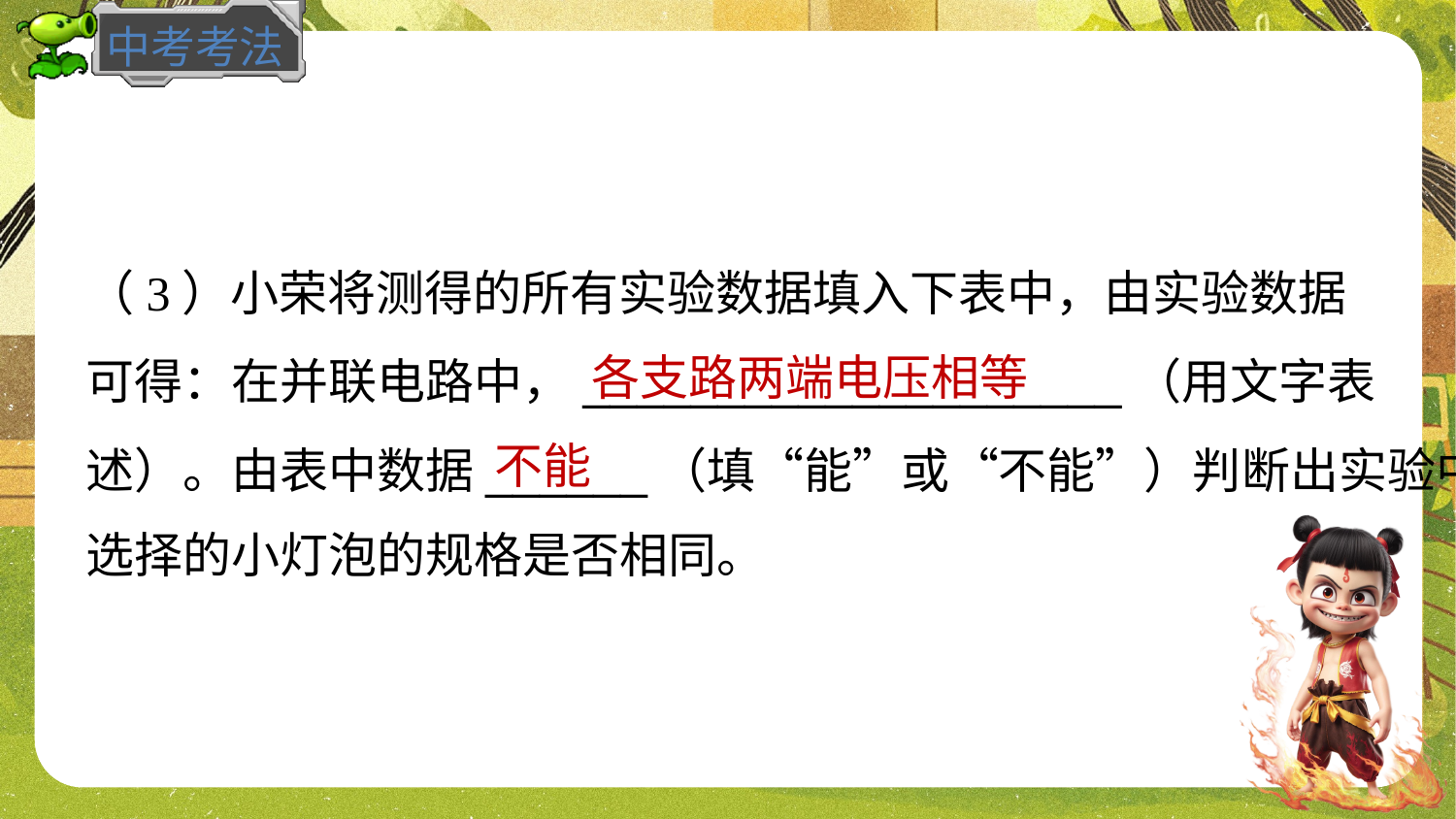

（3）小荣将测得的所有实验数据填入下表中，由实验数据
可得：在并联电路中，____________________（用文字表
述）。由表中数据______（填“能”或“不能”）判断出实验中
选择的小灯泡的规格是否相同。
各支路两端电压相等
不能